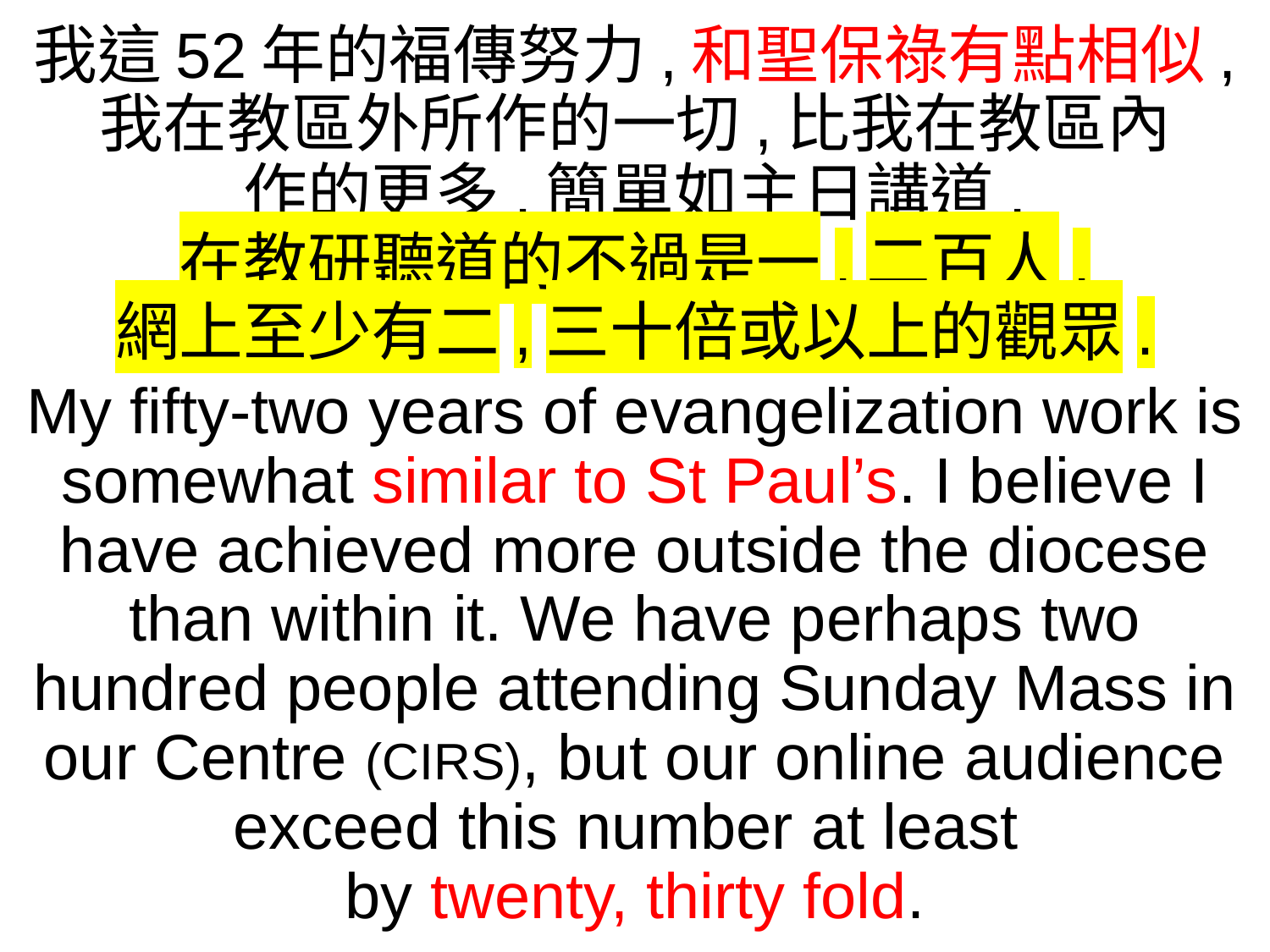

我這52年的福傳努力,和聖保祿有點相似,
我在教區外所作的一切,比我在教區內
作的更多.簡單如主日講道,
在教研聽道的不過是一,二百人,
網上至少有二,三十倍或以上的觀眾.
My fifty-two years of evangelization work is somewhat similar to St Paul’s. I believe I have achieved more outside the diocese than within it. We have perhaps two hundred people attending Sunday Mass in our Centre (CIRS), but our online audience exceed this number at least
by twenty, thirty fold.